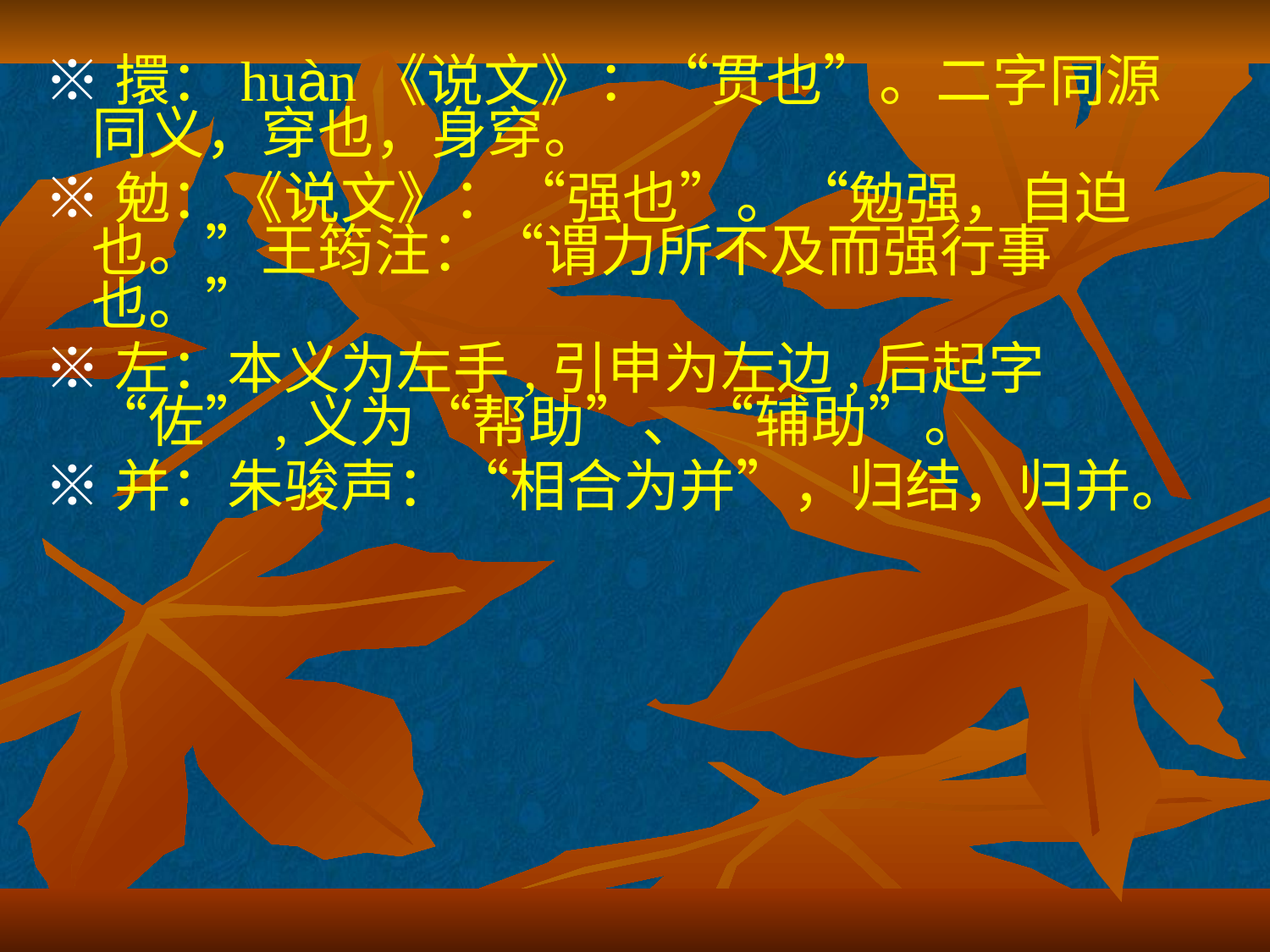

※擐：huàn《说文》：“贯也”。二字同源同义，穿也，身穿。
※勉：《说文》：“强也”。“勉强，自迫也。”王筠注：“谓力所不及而强行事也。”
※左：本义为左手,引申为左边,后起字“佐”,义为“帮助”、“辅助”。
※并：朱骏声：“相合为并”，归结，归并。